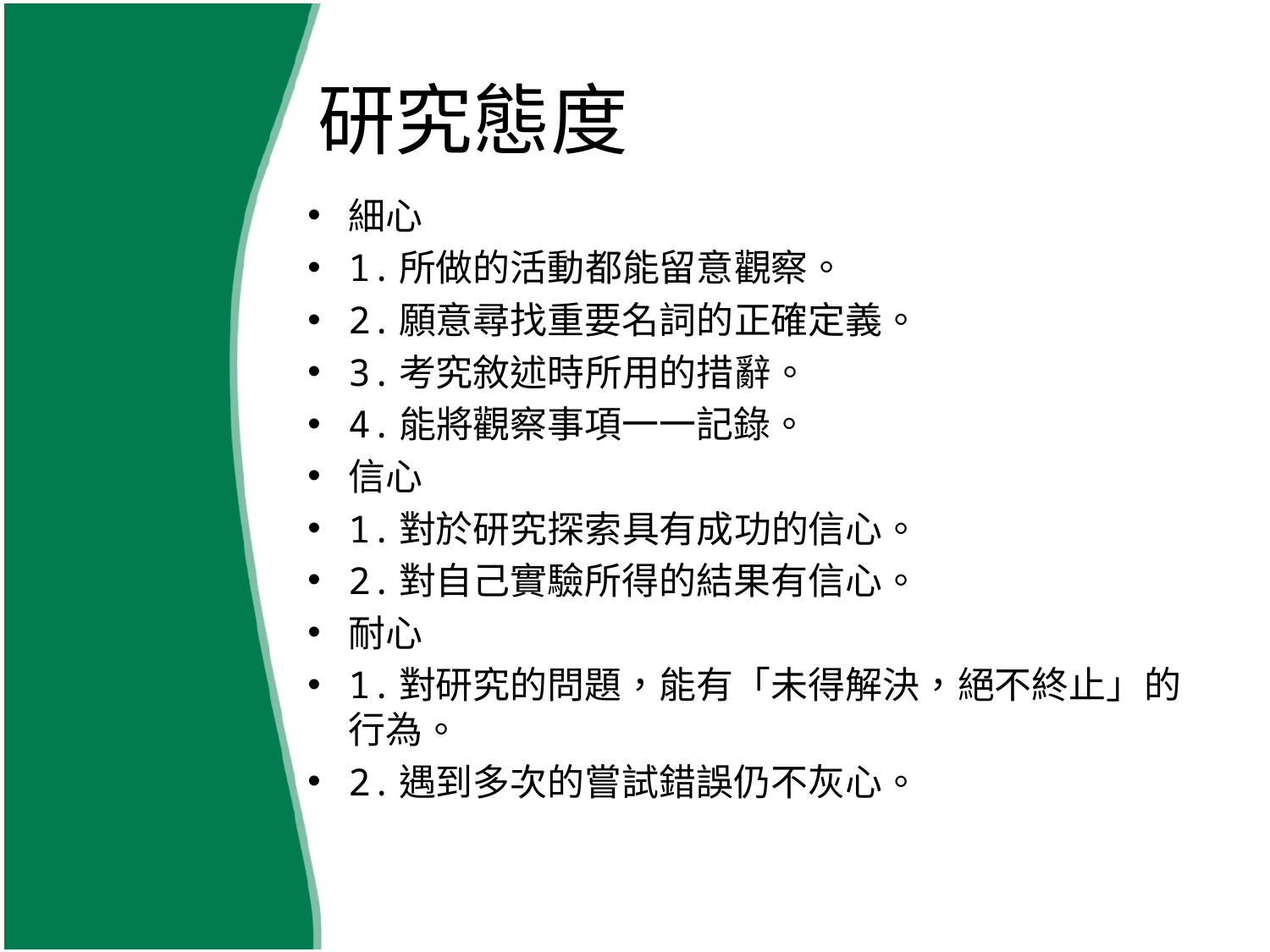

# 研究態度
細心
1.所做的活動都能留意觀察。
2.願意尋找重要名詞的正確定義。
3.考究敘述時所用的措辭。
4.能將觀察事項一一記錄。
信心
1.對於研究探索具有成功的信心。
2.對自己實驗所得的結果有信心。
耐心
1.對研究的問題，能有「未得解決，絕不終止」的行為。
2.遇到多次的嘗試錯誤仍不灰心。